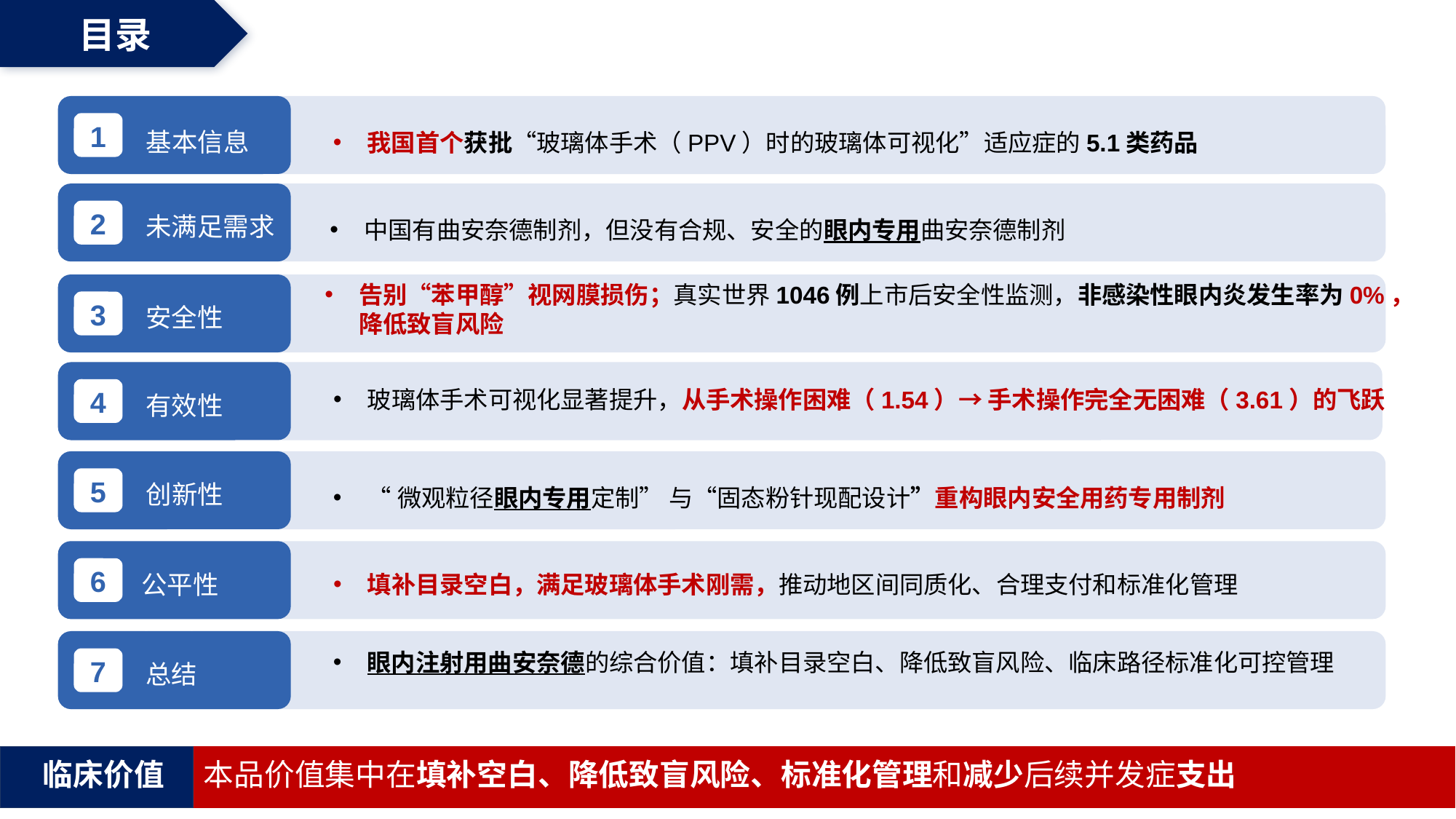

目录

基本信息
我国首个获批“玻璃体手术（PPV）时的玻璃体可视化”适应症的5.1类药品

1
中国有曲安奈德制剂，但没有合规、安全的眼内专用曲安奈德制剂

未满足需求

2

安全性
告别“苯甲醇”视网膜损伤；真实世界1046例上市后安全性监测，非感染性眼内炎发生率为0%，降低致盲风险

3

有效性

4
玻璃体手术可视化显著提升，从手术操作困难（1.54）→ 手术操作完全无困难（3.61）的飞跃

“微观粒径眼内专用定制” 与“固态粉针现配设计”重构眼内安全用药专用制剂
创新性

5

填补目录空白，满足玻璃体手术刚需，推动地区间同质化、合理支付和标准化管理
公平性(一)

6

总结
眼内注射用曲安奈德的综合价值：填补目录空白、降低致盲风险、临床路径标准化可控管理

7

 临床价值
本品价值集中在填补空白、降低致盲风险、标准化管理和减少后续并发症支出    。
。